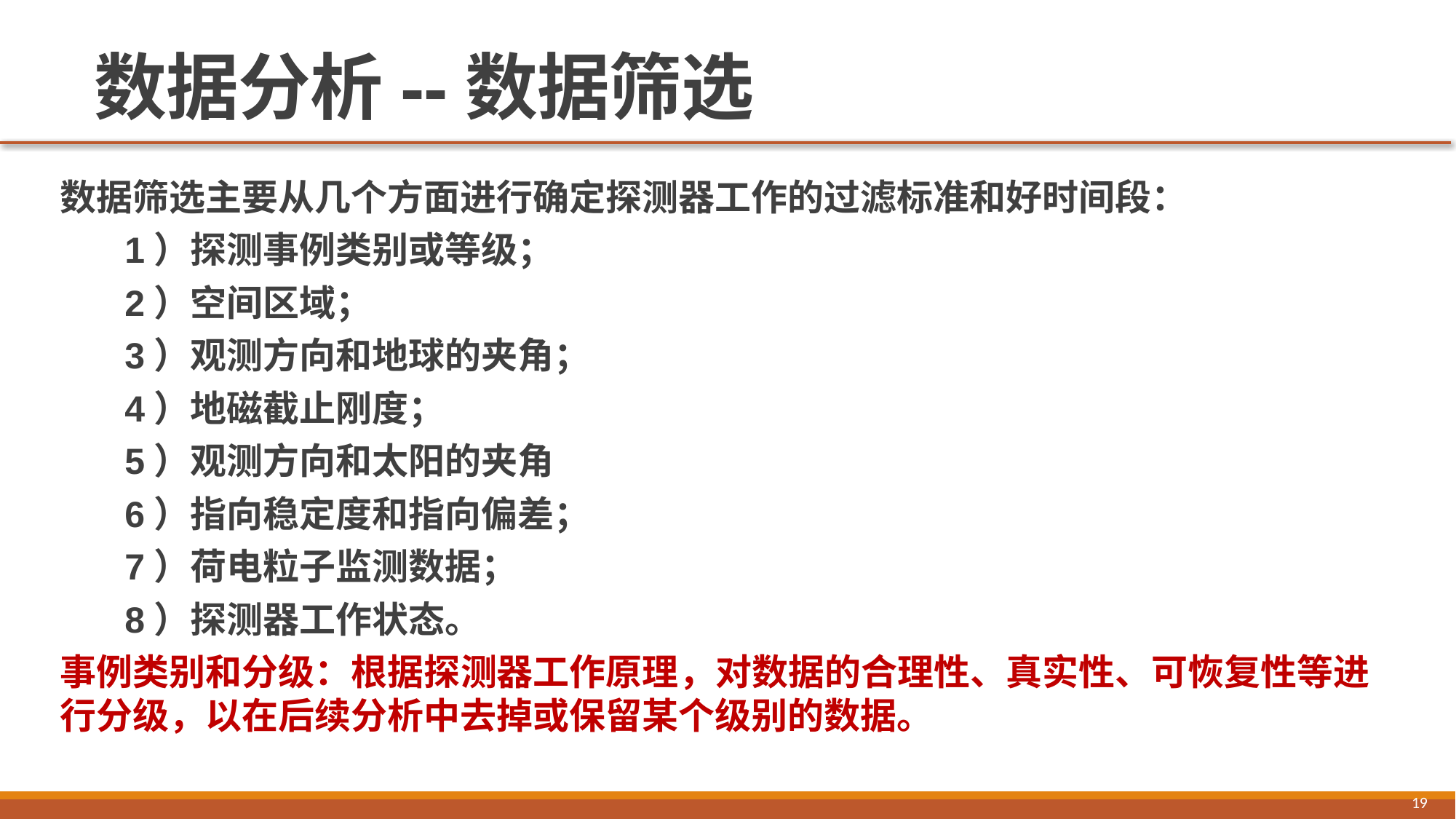

# 数据分析--数据筛选
数据筛选主要从几个方面进行确定探测器工作的过滤标准和好时间段：
1）探测事例类别或等级；
2）空间区域；
3）观测方向和地球的夹角；
4）地磁截止刚度；
5）观测方向和太阳的夹角
6）指向稳定度和指向偏差；
7）荷电粒子监测数据；
8）探测器工作状态。
事例类别和分级：根据探测器工作原理，对数据的合理性、真实性、可恢复性等进行分级，以在后续分析中去掉或保留某个级别的数据。
19